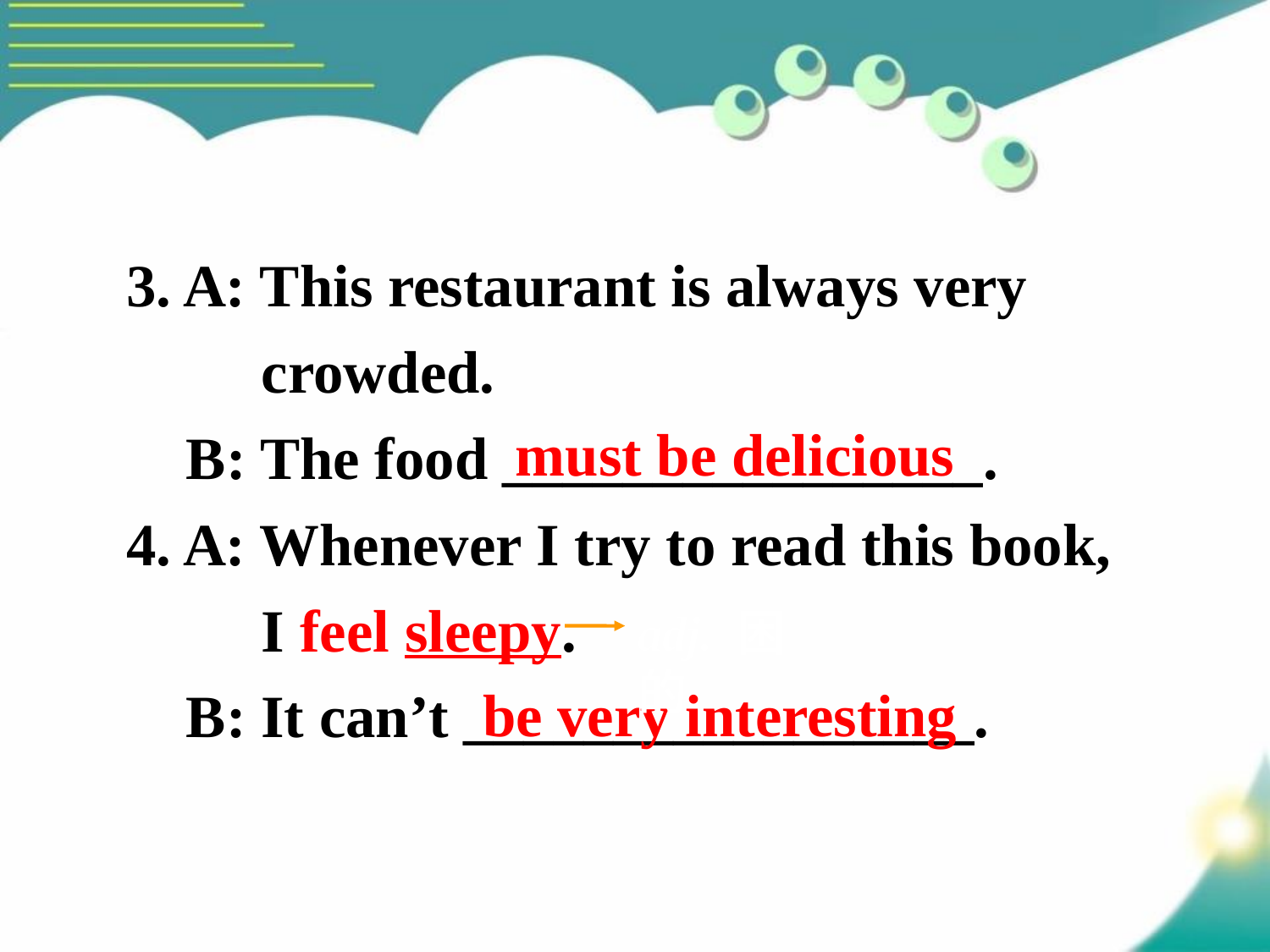

3. A: This restaurant is always very
         crowded.
    B: The food ________________.
4. A: Whenever I try to read this book,
         I feel sleepy.
    B: It can’t _________________.
must be delicious
adj. 困的

 be very interesting